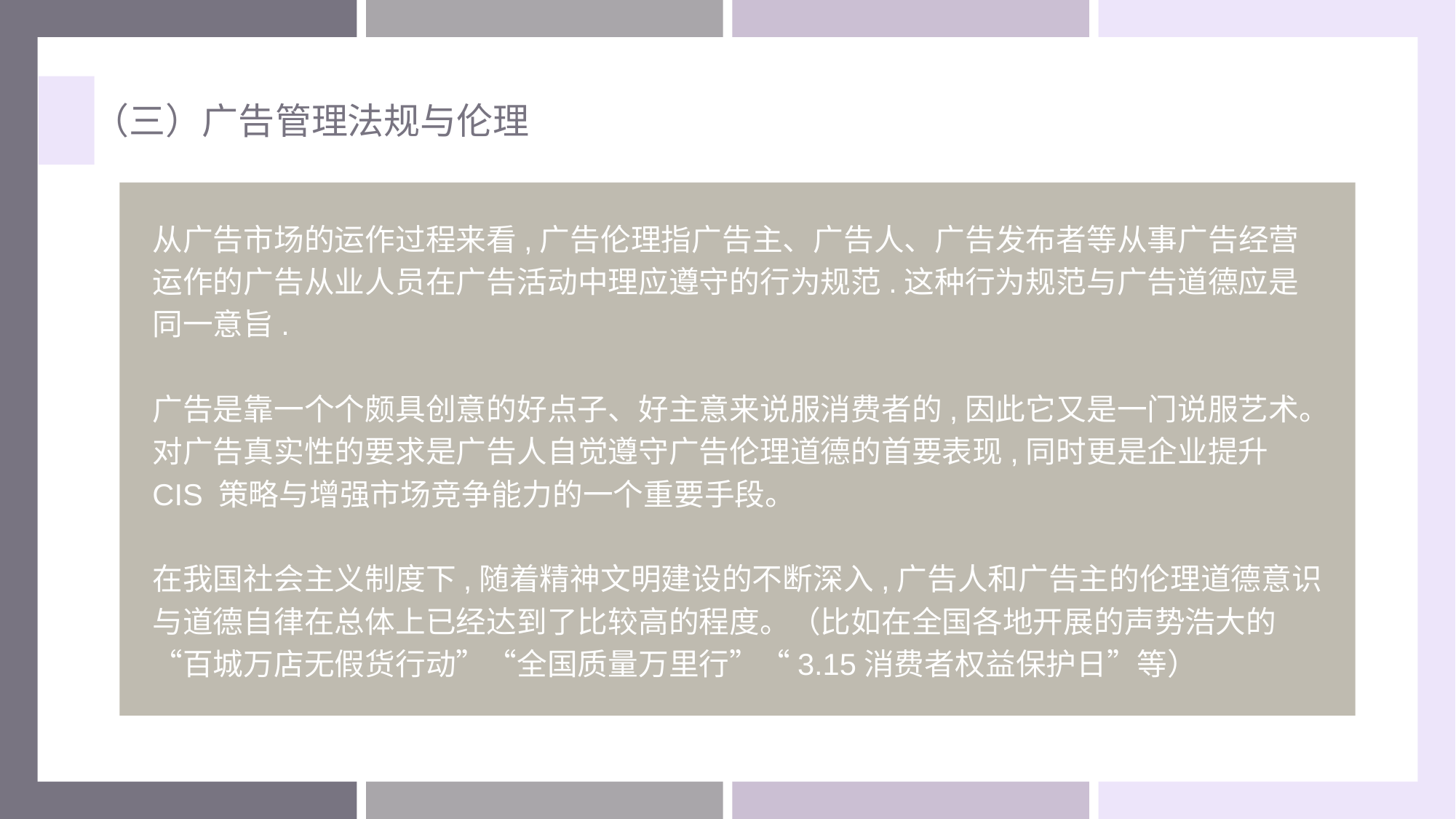

（三）广告管理法规与伦理

从广告市场的运作过程来看,广告伦理指广告主、广告人、广告发布者等从事广告经营运作的广告从业人员在广告活动中理应遵守的行为规范.这种行为规范与广告道德应是同一意旨.

广告是靠一个个颇具创意的好点子、好主意来说服消费者的,因此它又是一门说服艺术。对广告真实性的要求是广告人自觉遵守广告伦理道德的首要表现,同时更是企业提升 CIS 策略与增强市场竞争能力的一个重要手段。

在我国社会主义制度下,随着精神文明建设的不断深入,广告人和广告主的伦理道德意识与道德自律在总体上已经达到了比较高的程度。（比如在全国各地开展的声势浩大的“百城万店无假货行动”“全国质量万里行”“3.15消费者权益保护日”等）